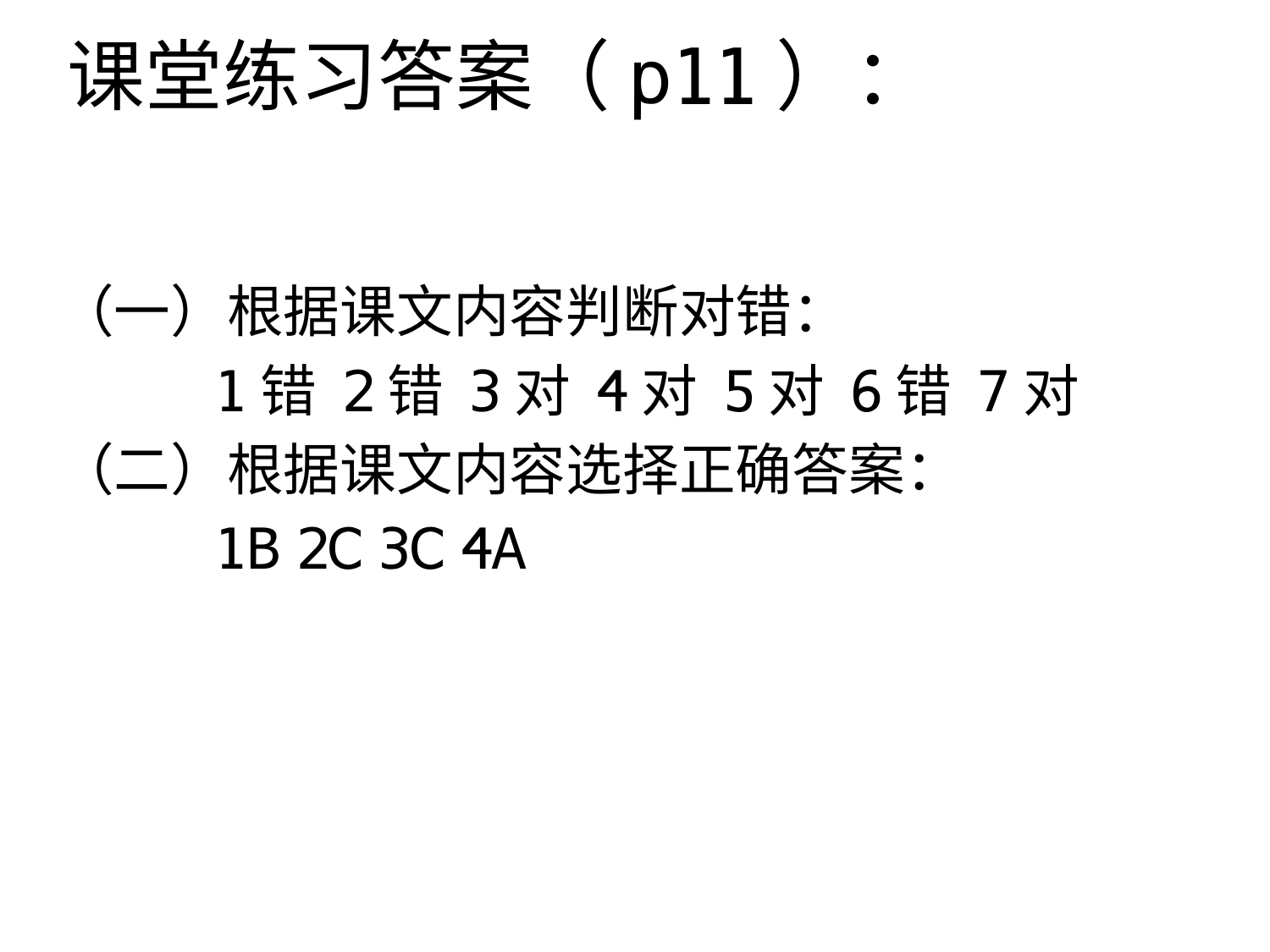

# 课堂练习答案（p11）：
（一）根据课文内容判断对错：
         1错 2错 3对 4对 5对 6错 7对
（二）根据课文内容选择正确答案：
         1B 2C 3C 4A